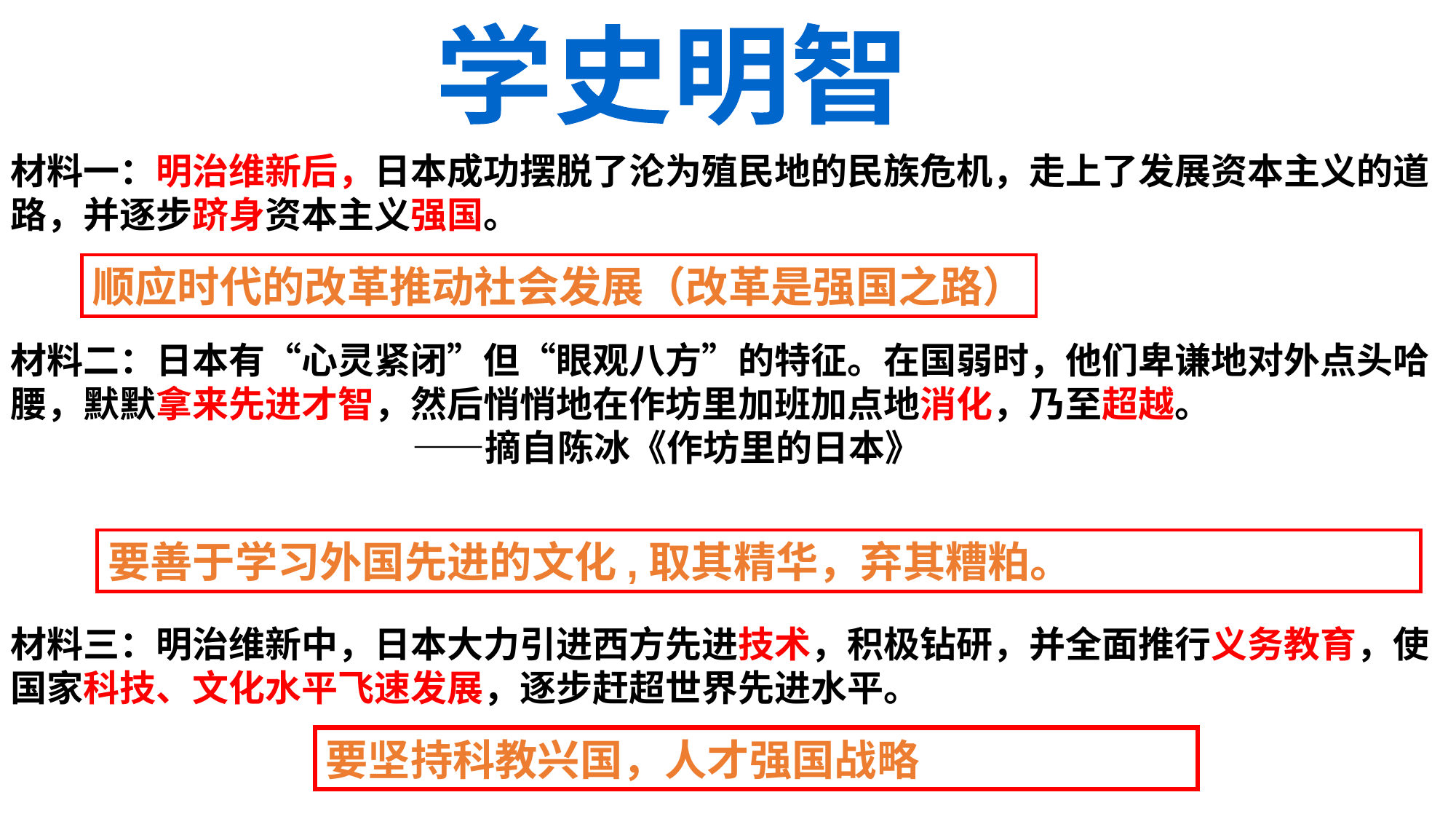

学史明智
材料一：明治维新后，日本成功摆脱了沦为殖民地的民族危机，走上了发展资本主义的道路，并逐步跻身资本主义强国。
顺应时代的改革推动社会发展（改革是强国之路）
材料二：日本有“心灵紧闭”但“眼观八方”的特征。在国弱时，他们卑谦地对外点头哈腰，默默拿来先进才智，然后悄悄地在作坊里加班加点地消化，乃至超越。
                                                 ——摘自陈冰《作坊里的日本》
要善于学习外国先进的文化,取其精华，弃其糟粕。
材料三：明治维新中，日本大力引进西方先进技术，积极钻研，并全面推行义务教育，使国家科技、文化水平飞速发展，逐步赶超世界先进水平。
要坚持科教兴国，人才强国战略